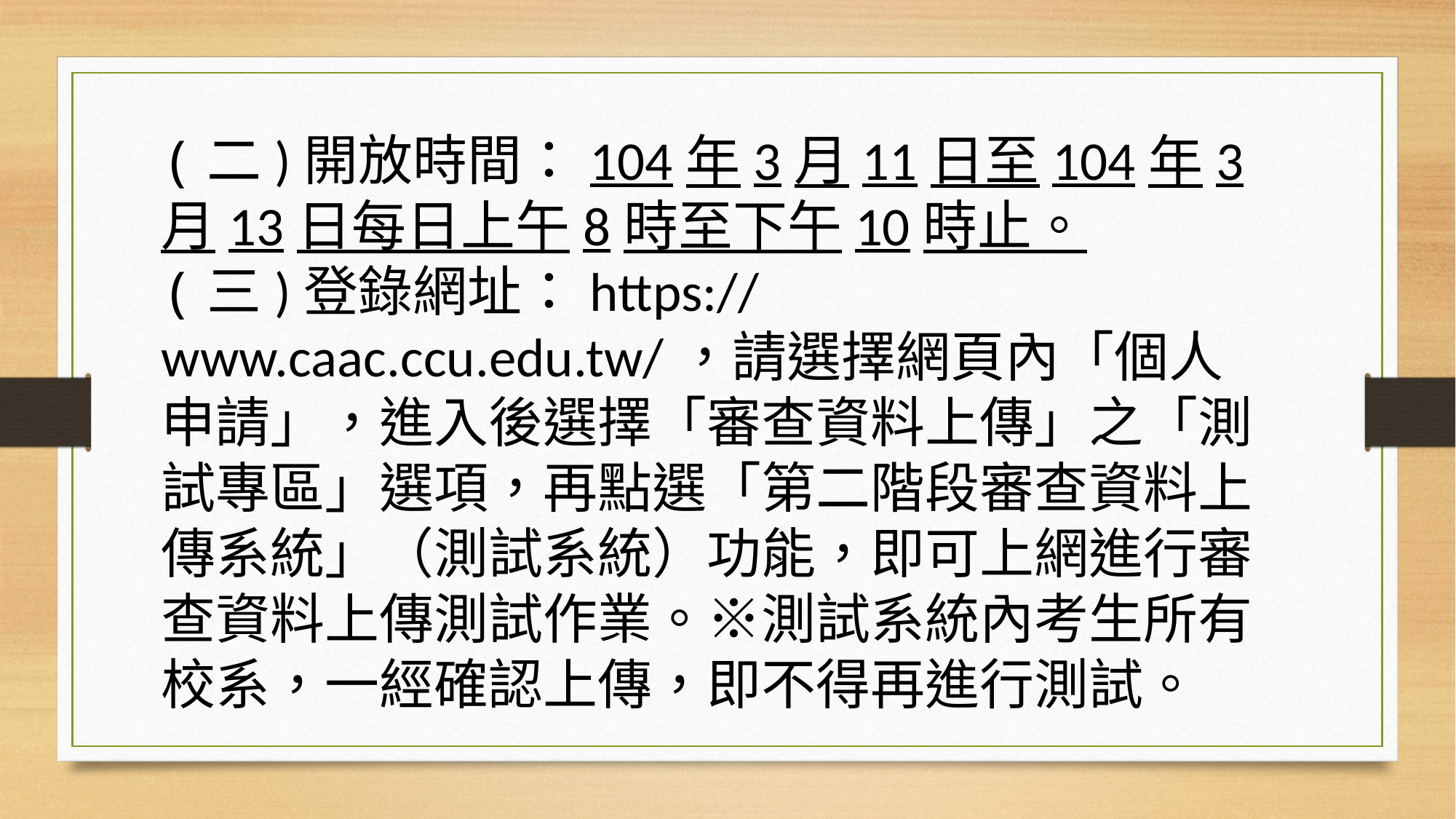

(二)開放時間：104年3月11日至104年3月13日每日上午8時至下午10時止。
(三)登錄網址：https://www.caac.ccu.edu.tw/，請選擇網頁內「個人申請」，進入後選擇「審查資料上傳」之「測試專區」選項，再點選「第二階段審查資料上傳系統」（測試系統）功能，即可上網進行審查資料上傳測試作業。※測試系統內考生所有校系，一經確認上傳，即不得再進行測試。